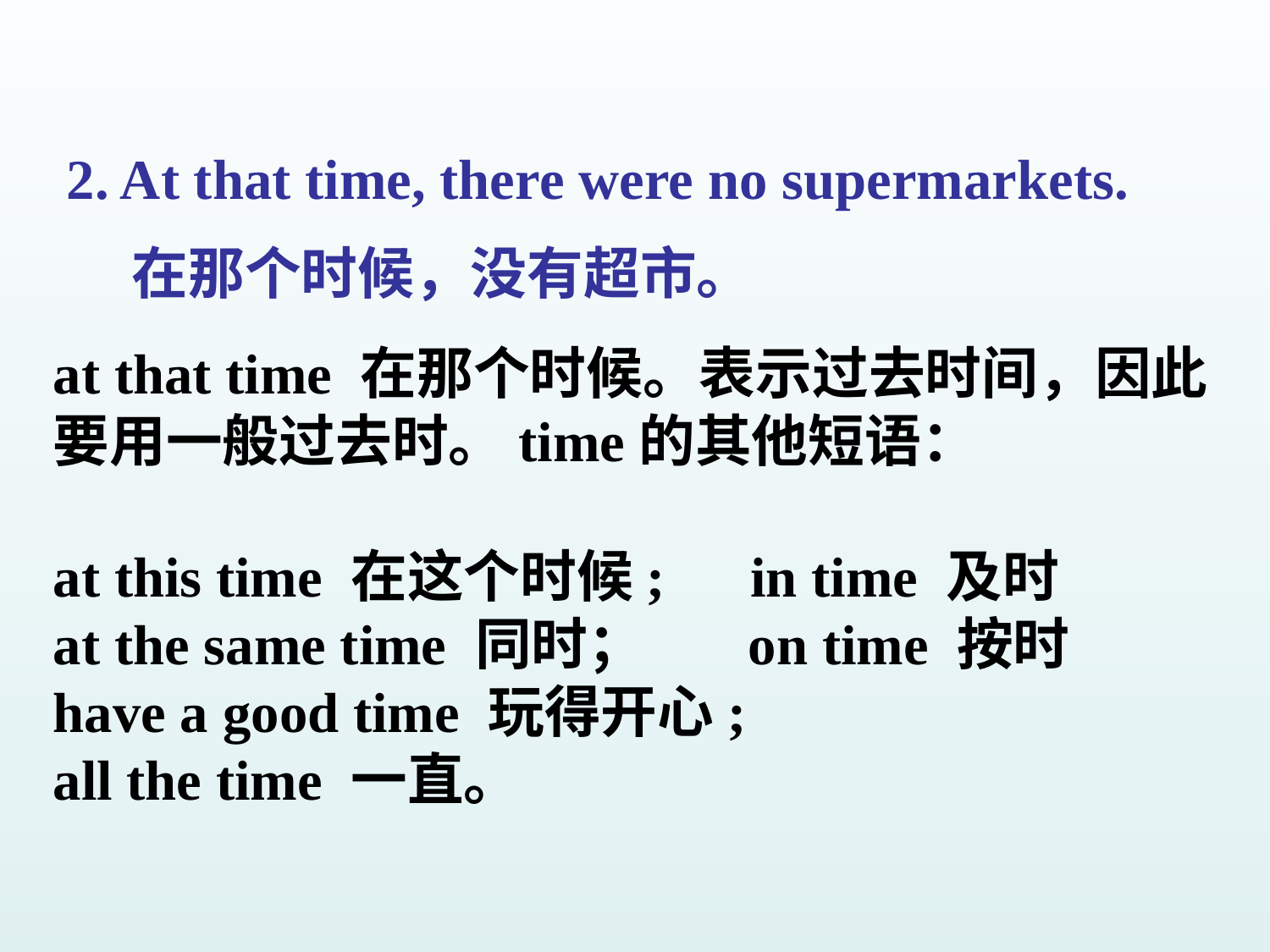

2. At that time, there were no supermarkets.
    在那个时候，没有超市。
PPT模板：www.1ppt.com/moban/                  PPT素材：www.1ppt.com/sucai/
PPT背景：www.1ppt.com/beijing/                   PPT图表：www.1ppt.com/tubiao/
PPT下载：www.1ppt.com/xiazai/                     PPT教程： www.1ppt.com/powerpoint/
资料下载：www.1ppt.com/ziliao/                   范文下载：www.1ppt.com/fanwen/
试卷下载：www.1ppt.com/shiti/                     教案下载：www.1ppt.com/jiaoan/
PPT论坛：www.1ppt.cn                                     PPT课件：www.1ppt.com/kejian/
语文课件：www.1ppt.com/kejian/yuwen/    数学课件：www.1ppt.com/kejian/shuxue/
英语课件：www.1ppt.com/kejian/yingyu/    美术课件：www.1ppt.com/kejian/meishu/
科学课件：www.1ppt.com/kejian/kexue/     物理课件：www.1ppt.com/kejian/wuli/
化学课件：www.1ppt.com/kejian/huaxue/  生物课件：www.1ppt.com/kejian/shengwu/
地理课件：www.1ppt.com/kejian/dili/          历史课件：www.1ppt.com/kejian/lishi/        c
at that time 在那个时候。表示过去时间，因此要用一般过去时。time的其他短语：

at this time 在这个时候;      in time 及时
at the same time 同时；       on time 按时
have a good time 玩得开心;
all the time 一直。